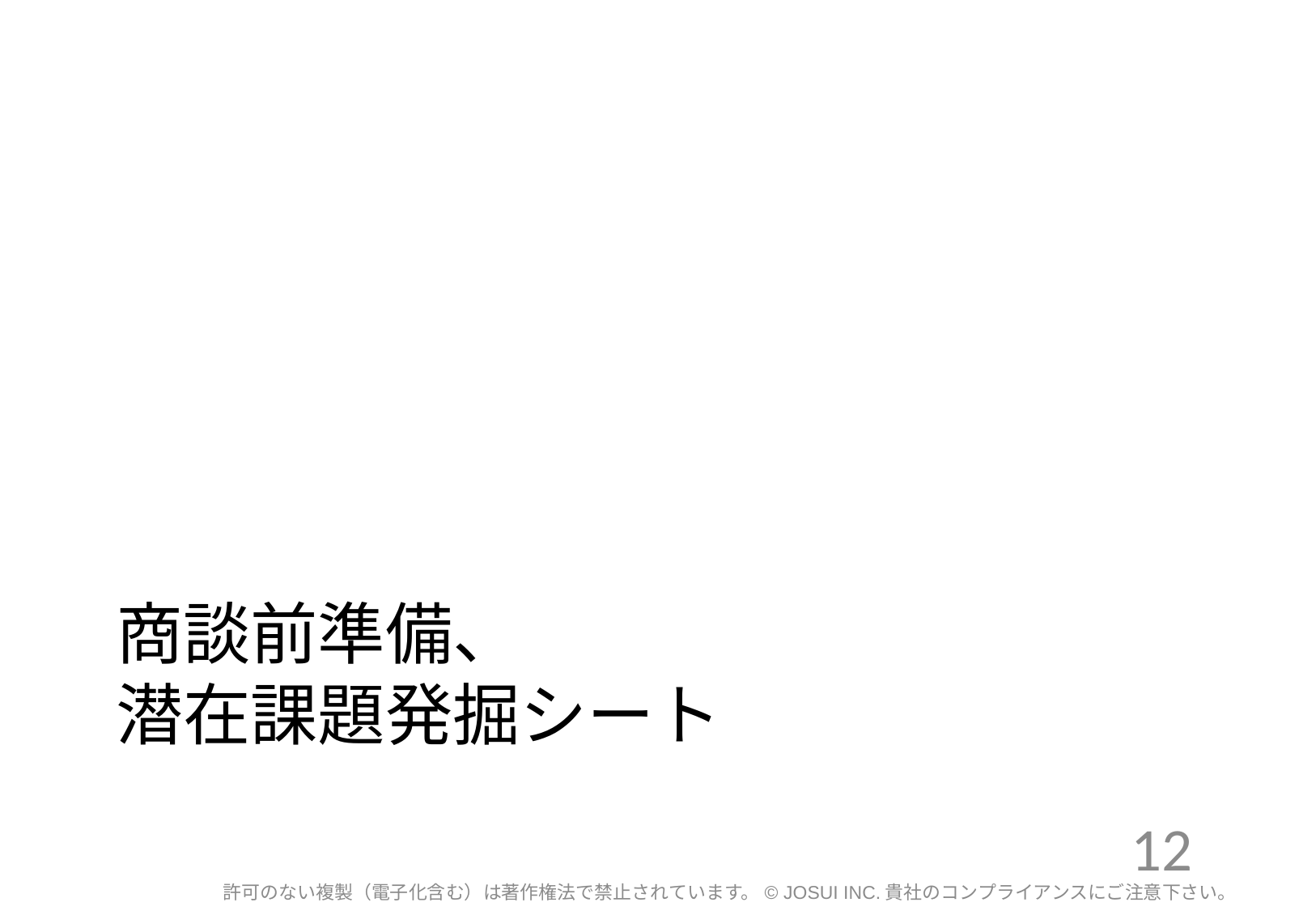

# 商談前準備、 潜在課題発掘シート
12
許可のない複製（電子化含む）は著作権法で禁止されています。© JOSUI INC.貴社のコンプライアンスにご注意下さい。